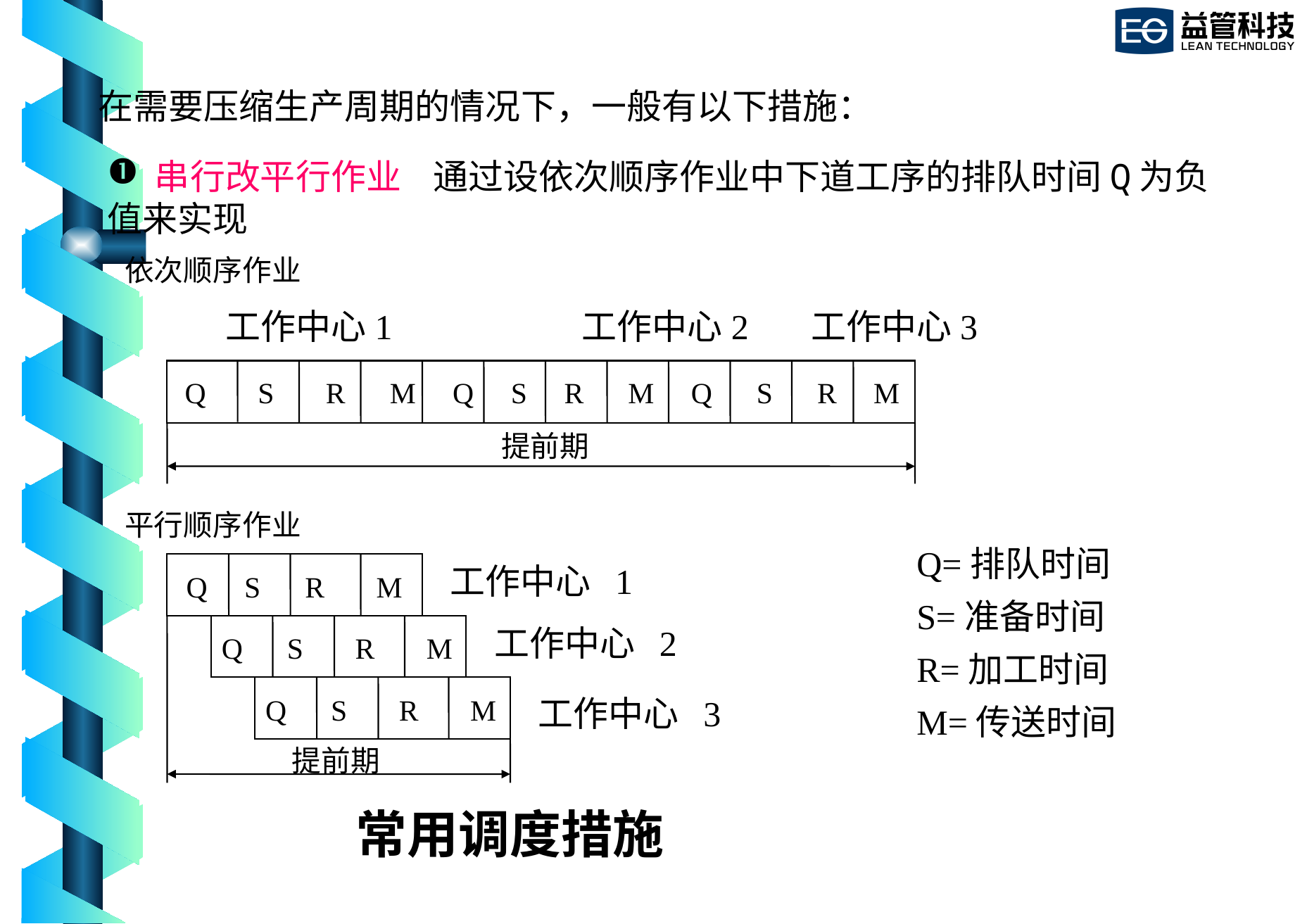

在需要压缩生产周期的情况下，一般有以下措施：
 串行改平行作业    通过设依次顺序作业中下道工序的排队时间Q为负值来实现
依次顺序作业
     工作中心1	         工作中心2	工作中心3

 Q       S       R      M     Q     S     R      M     Q      S      R     M

提前期

平行顺序作业
Q=排队时间
S=准备时间
R=加工时间
M=传送时间

工作中心  1
Q     S      R       M

工作中心  2
Q      S       R       M

Q      S       R       M
工作中心  3
提前期

常用调度措施